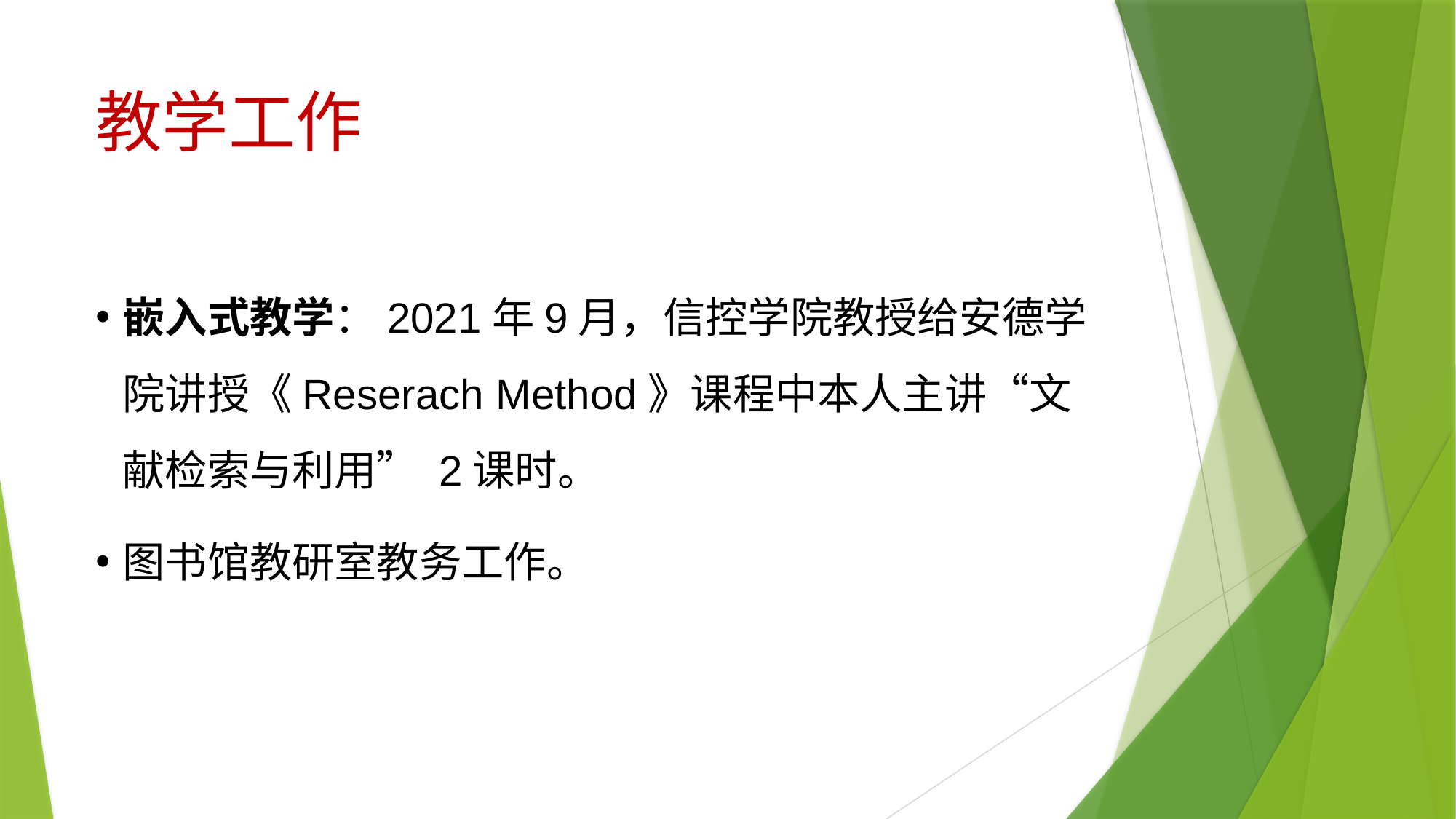

# 教学工作
嵌入式教学：2021年9月，信控学院教授给安德学院讲授《Reserach Method》课程中本人主讲“文献检索与利用” 2课时。
图书馆教研室教务工作。